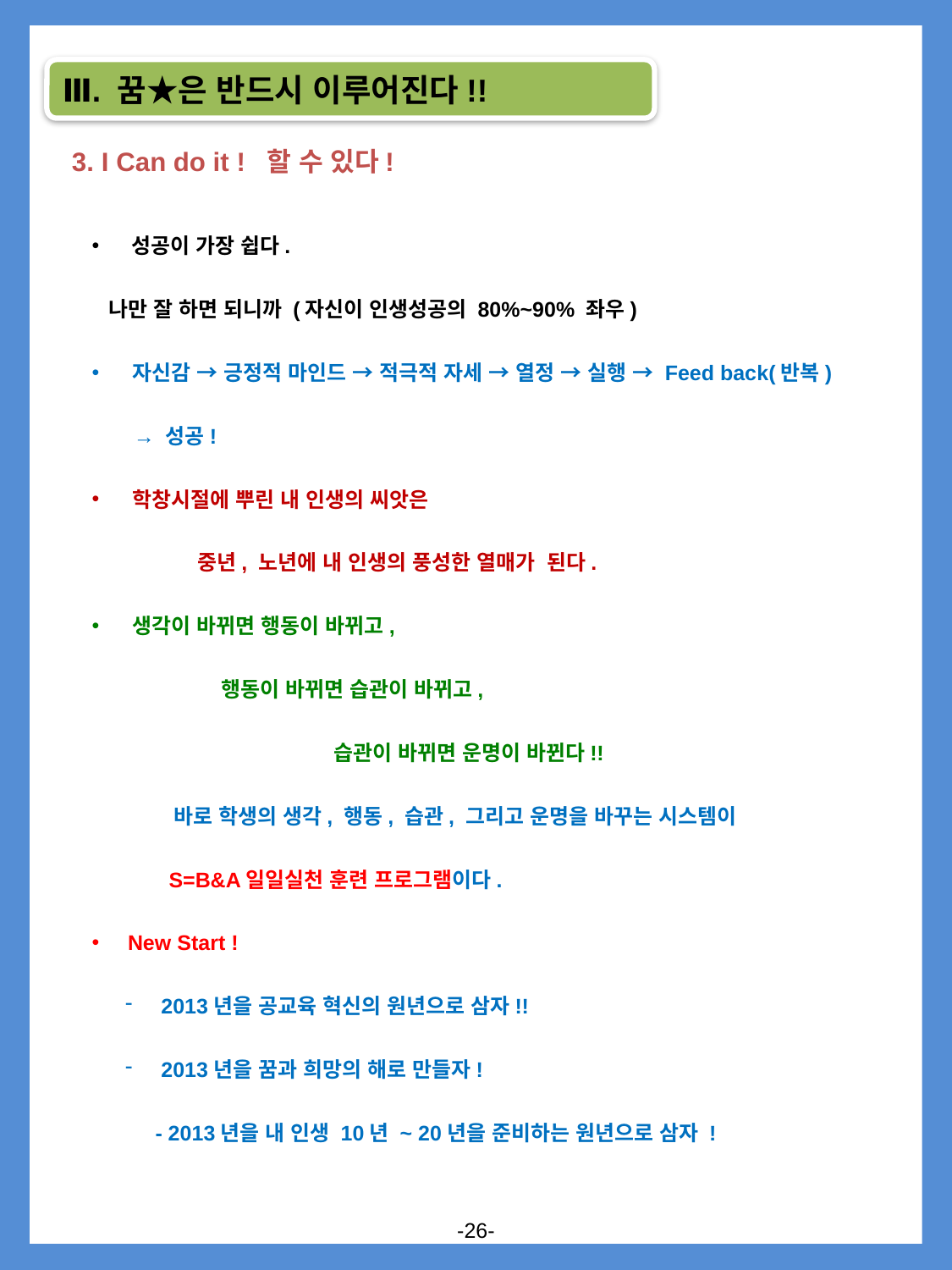

Ⅲ. 꿈★은 반드시 이루어진다!!
3. I Can do it !  할 수 있다!
 성공이 가장 쉽다.
  나만 잘 하면 되니까 (자신이 인생성공의 80%~90% 좌우)
 자신감 → 긍정적 마인드 → 적극적 자세 → 열정 → 실행 → Feed back(반복)      → 성공!
 학창시절에 뿌린 내 인생의 씨앗은
                 중년, 노년에 내 인생의 풍성한 열매가  된다.
 생각이 바뀌면 행동이 바뀌고,
                     행동이 바뀌면 습관이 바뀌고,
                                        습관이 바뀌면 운명이 바뀐다!!
             바로 학생의 생각, 행동, 습관, 그리고 운명을 바꾸는 시스템이
             S=B&A일일실천 훈련 프로그램이다.
 New Start !
 2013년을 공교육 혁신의 원년으로 삼자!!
 2013년을 꿈과 희망의 해로 만들자!
- 2013년을 내 인생 10년 ~ 20년을 준비하는 원년으로 삼자 !